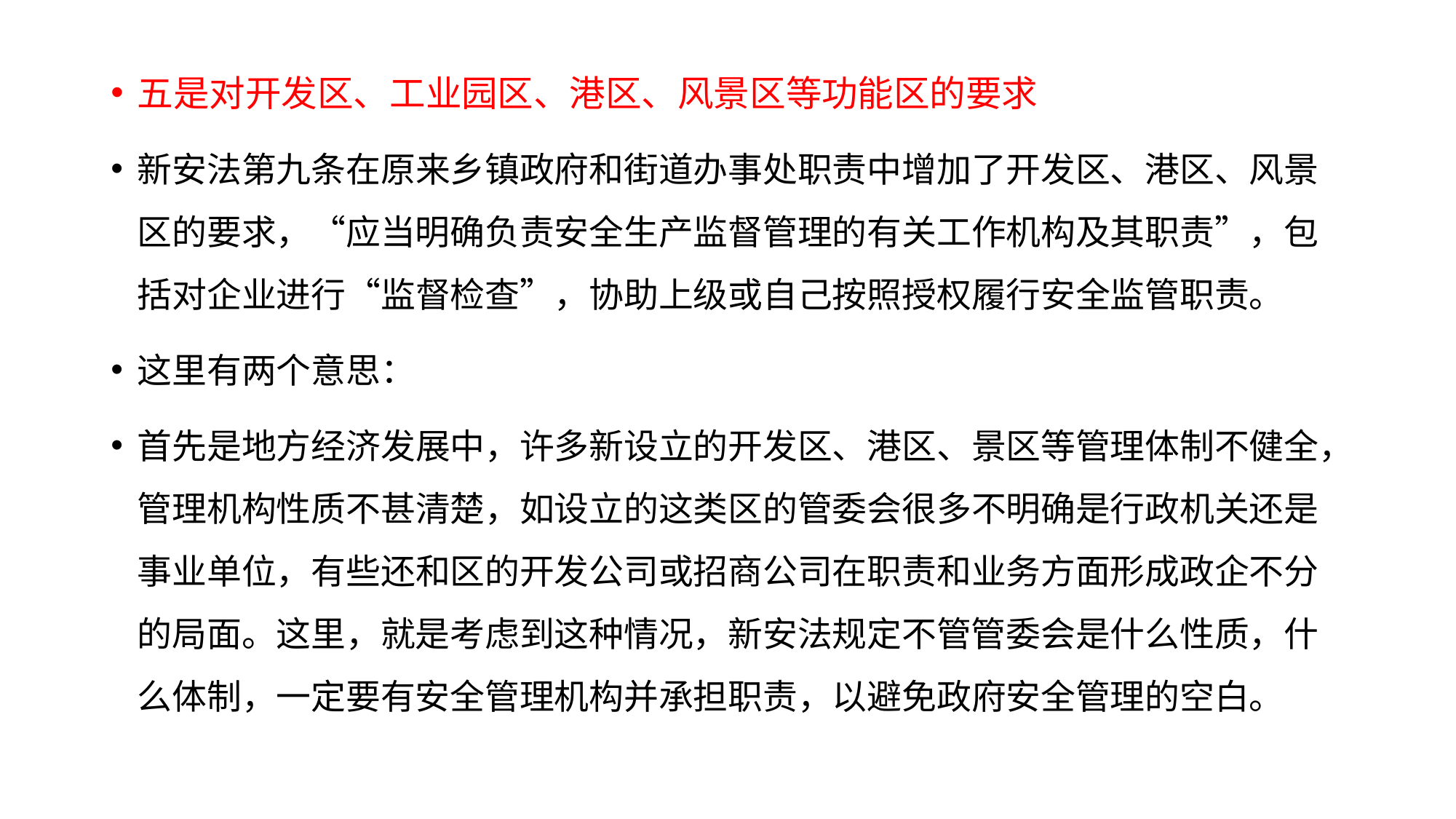

#
五是对开发区、工业园区、港区、风景区等功能区的要求
新安法第九条在原来乡镇政府和街道办事处职责中增加了开发区、港区、风景区的要求，“应当明确负责安全生产监督管理的有关工作机构及其职责”，包括对企业进行“监督检查”，协助上级或自己按照授权履行安全监管职责。
这里有两个意思：
首先是地方经济发展中，许多新设立的开发区、港区、景区等管理体制不健全，管理机构性质不甚清楚，如设立的这类区的管委会很多不明确是行政机关还是事业单位，有些还和区的开发公司或招商公司在职责和业务方面形成政企不分的局面。这里，就是考虑到这种情况，新安法规定不管管委会是什么性质，什么体制，一定要有安全管理机构并承担职责，以避免政府安全管理的空白。
86